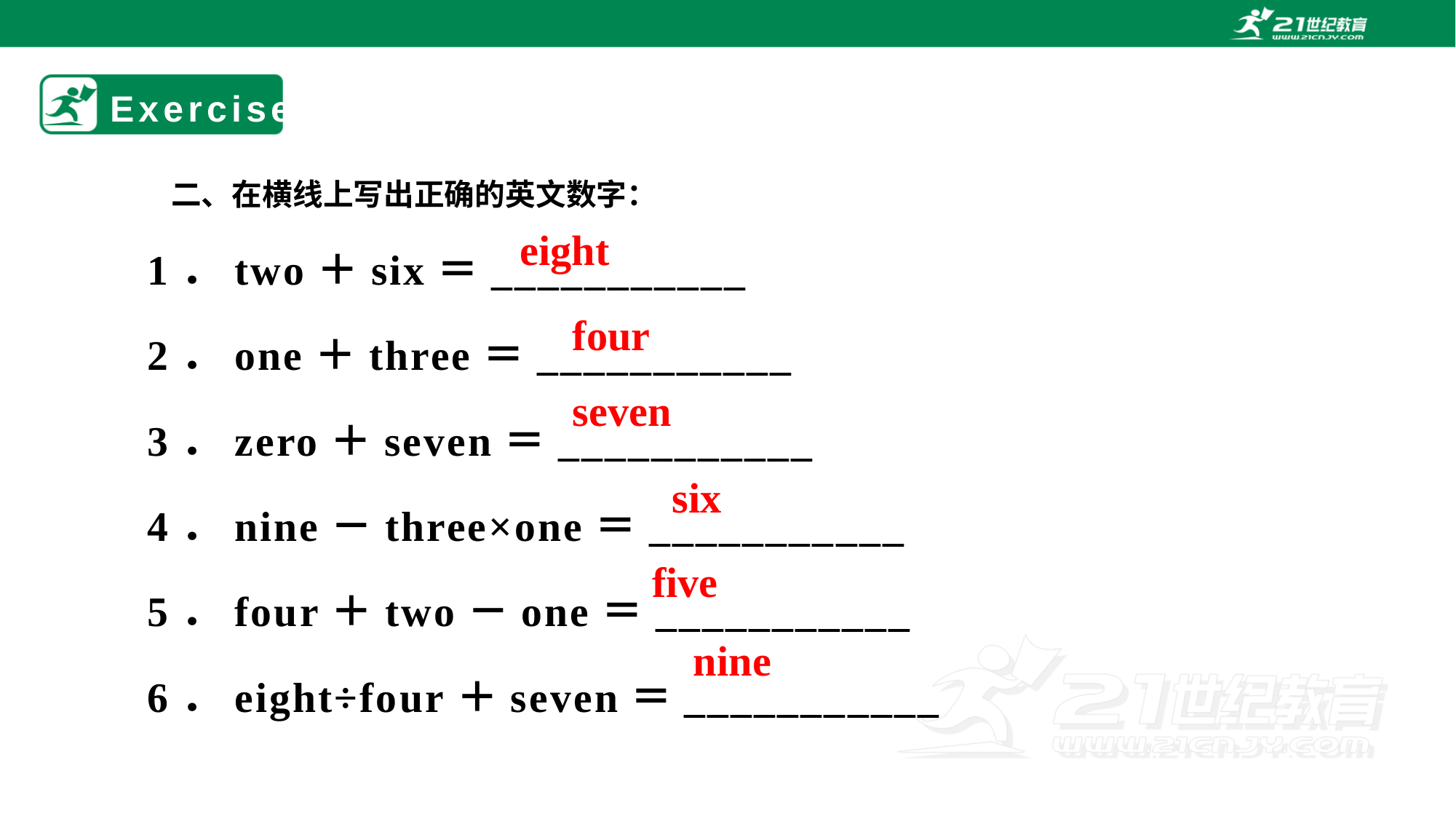

# Exercise
二、在横线上写出正确的英文数字：
1．two＋six＝___________
2．one＋three＝___________
3．zero＋seven＝___________
4．nine－three×one＝___________
5．four＋two－one＝___________
6．eight÷four＋seven＝___________
eight
four
seven
six
five
nine